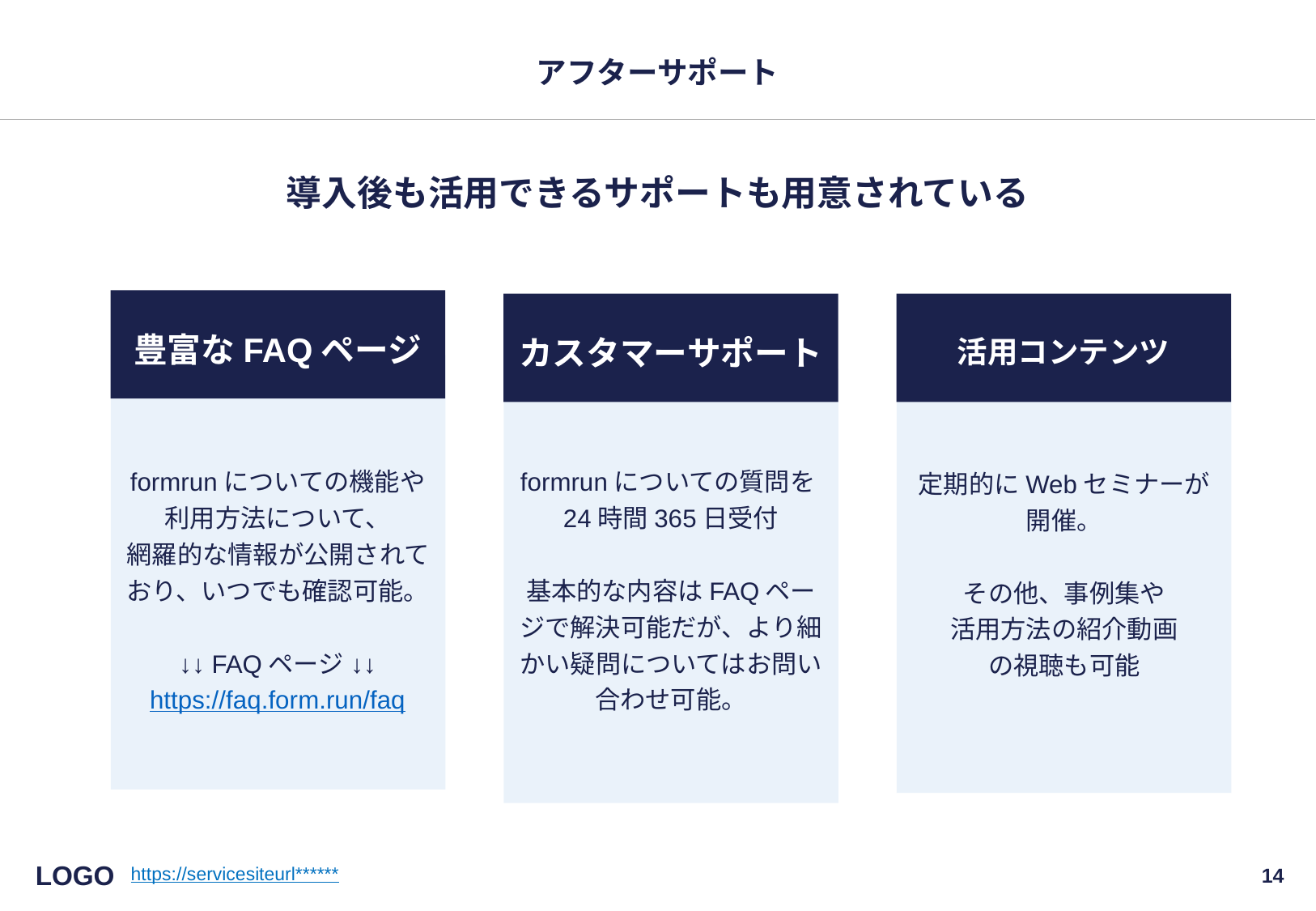

# アフターサポート
導入後も活用できるサポートも用意されている

豊富なFAQページ
カスタマーサポート
活用コンテンツ

定期的にWebセミナーが
開催。

その他、事例集や
活用方法の紹介動画
の視聴も可能

formrunについての機能や利用方法について、
網羅的な情報が公開されており、いつでも確認可能。

↓↓ FAQページ ↓↓
https://faq.form.run/faq
formrunについての質問を24時間365日受付

基本的な内容はFAQページで解決可能だが、より細かい疑問についてはお問い合わせ可能。
LOGO
14
https://servicesiteurl******